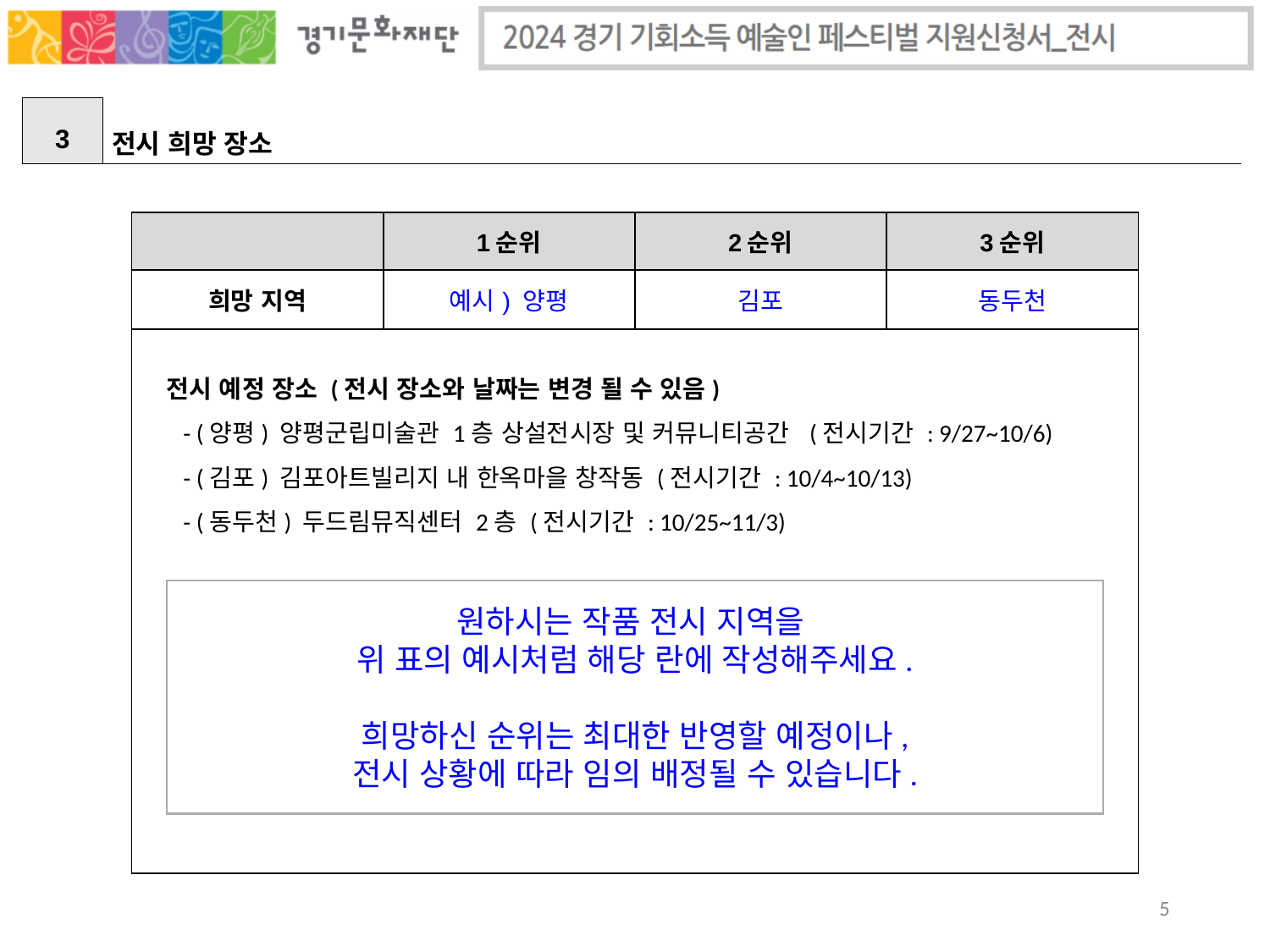

| 3 | 전시 희망 장소 |
| --- | --- |
|  | 1순위 | 2순위 | 3순위 |
| --- | --- | --- | --- |
| 희망 지역 | 예시) 양평 | 김포 | 동두천 |
|  |  |  |  |
전시 예정 장소 (전시 장소와 날짜는 변경 될 수 있음)
   - (양평) 양평군립미술관 1층 상설전시장 및 커뮤니티공간  (전시기간 : 9/27~10/6)
   - (김포) 김포아트빌리지 내 한옥마을 창작동 (전시기간 : 10/4~10/13)
   - (동두천) 두드림뮤직센터 2층 (전시기간 : 10/25~11/3)

원하시는 작품 전시 지역을
위 표의 예시처럼 해당 란에 작성해주세요.

희망하신 순위는 최대한 반영할 예정이나,
전시 상황에 따라 임의 배정될 수 있습니다.
5